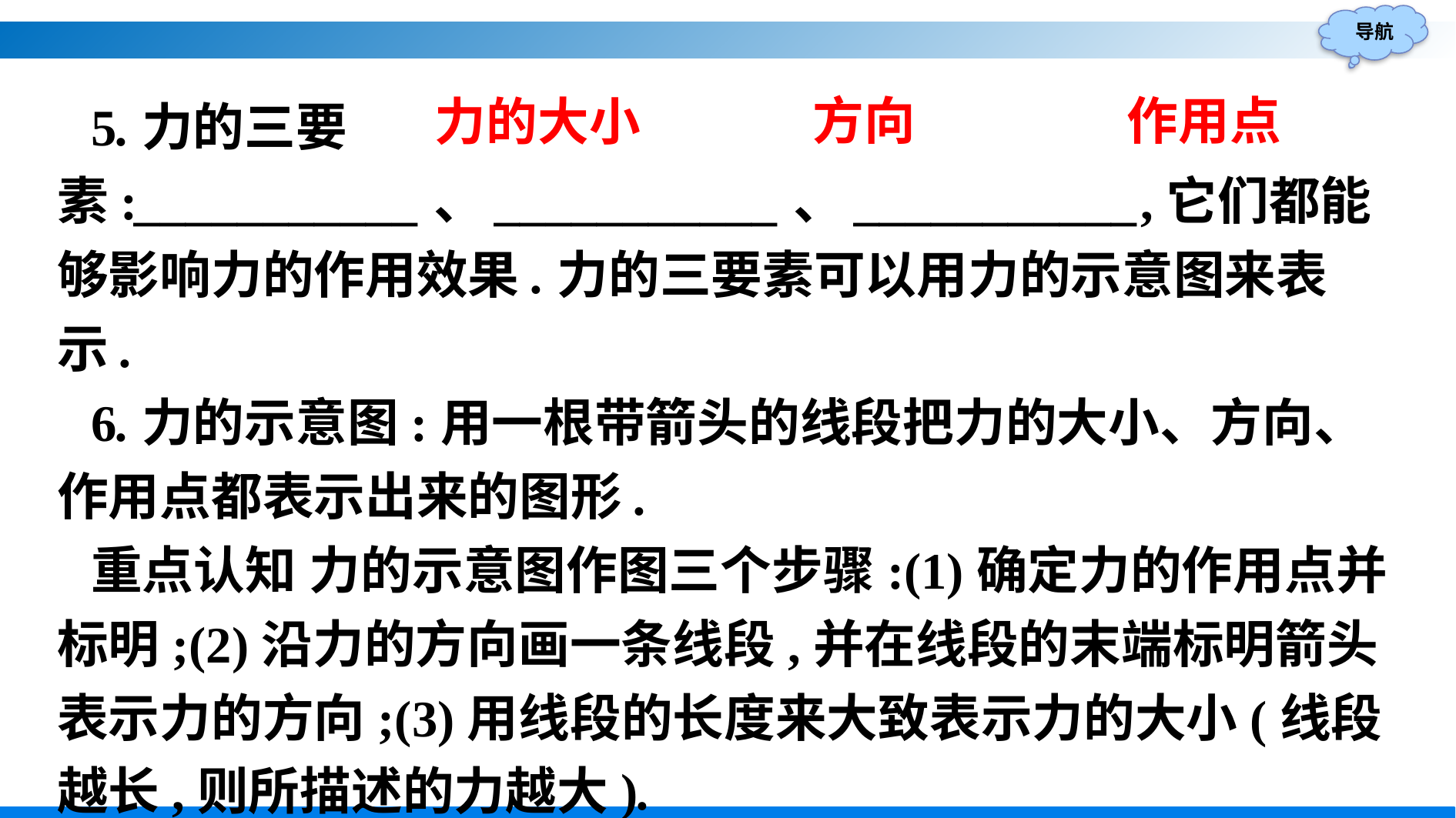

5.力的三要素:___________、___________、___________,它们都能够影响力的作用效果.力的三要素可以用力的示意图来表示.
6.力的示意图:用一根带箭头的线段把力的大小、方向、作用点都表示出来的图形.
重点认知 力的示意图作图三个步骤:(1)确定力的作用点并标明;(2)沿力的方向画一条线段,并在线段的末端标明箭头表示力的方向;(3)用线段的长度来大致表示力的大小(线段越长,则所描述的力越大).
方向
作用点
力的大小